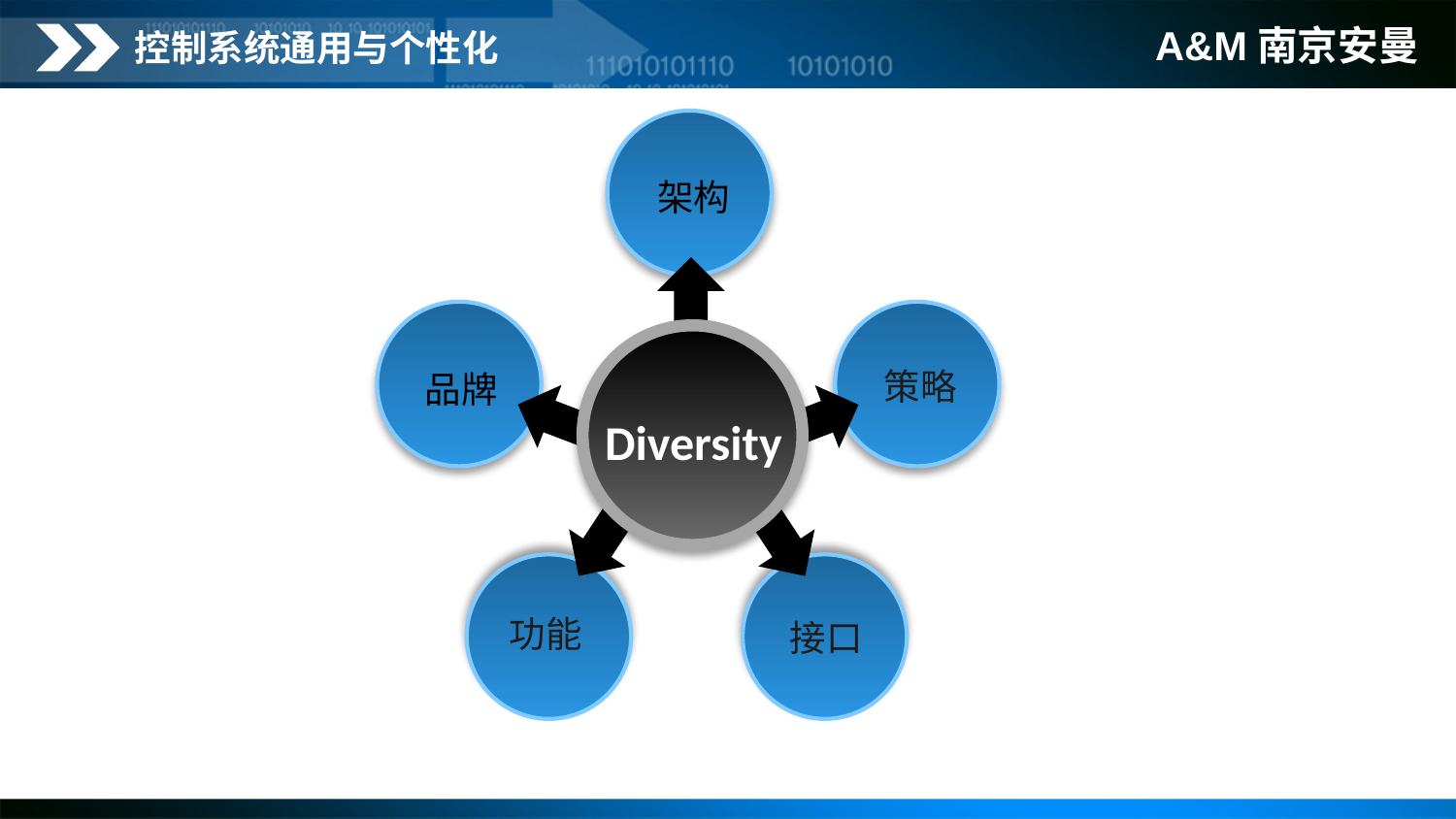

A&M南京安曼
控制系统通用与个性化

架构

品牌

策略

Diversity

功能

接口